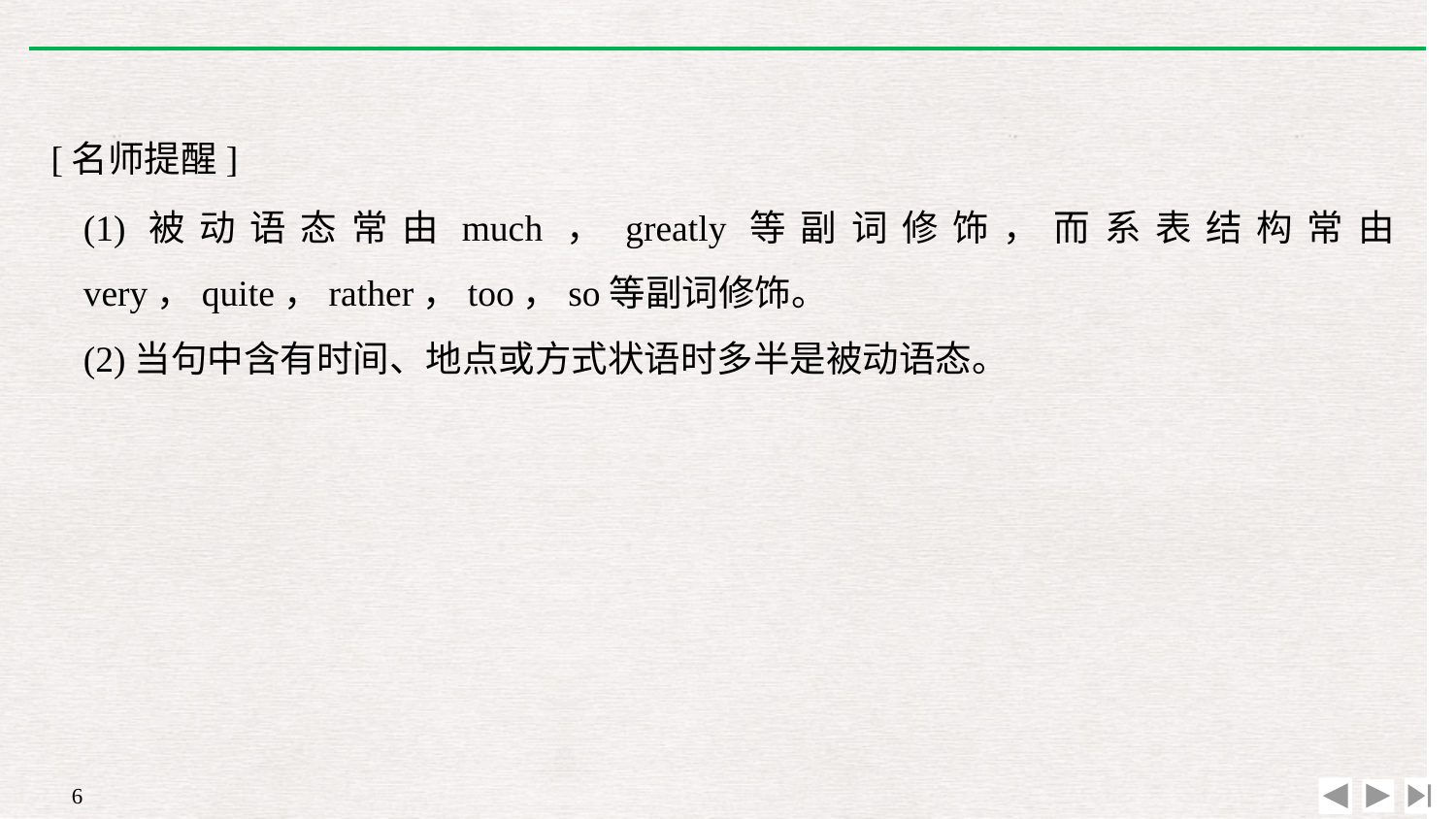

[名师提醒]
(1)被动语态常由much，greatly等副词修饰，而系表结构常由very，quite，rather，too，so等副词修饰。
(2)当句中含有时间、地点或方式状语时多半是被动语态。